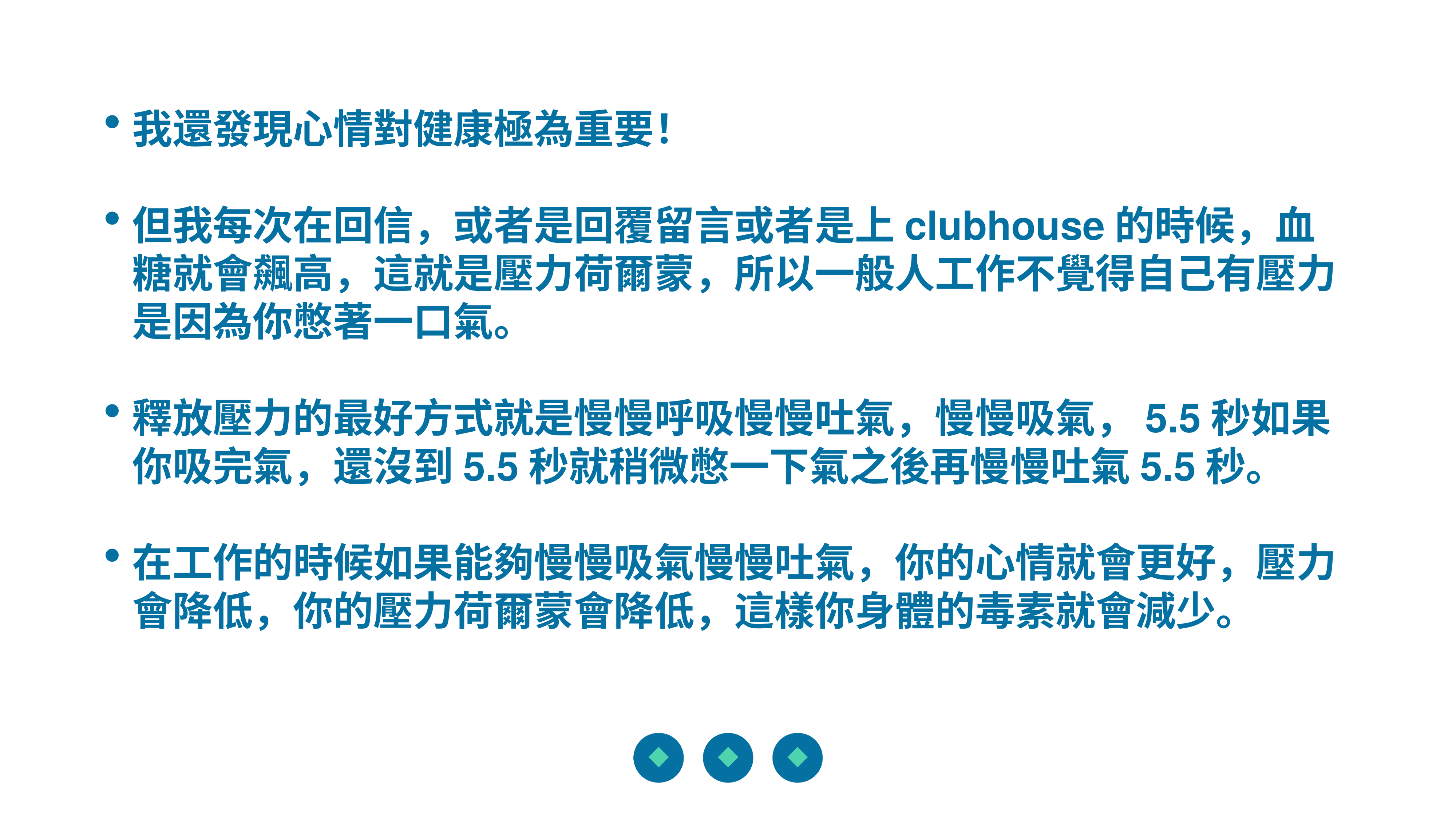

我還發現心情對健康極為重要！

但我每次在回信，或者是回覆留言或者是上clubhouse的時候，血糖就會飆高，這就是壓力荷爾蒙，所以一般人工作不覺得自己有壓力是因為你憋著一口氣。

釋放壓力的最好方式就是慢慢呼吸慢慢吐氣，慢慢吸氣，5.5秒如果你吸完氣，還沒到5.5秒就稍微憋一下氣之後再慢慢吐氣5.5秒。

在工作的時候如果能夠慢慢吸氣慢慢吐氣，你的心情就會更好，壓力會降低，你的壓力荷爾蒙會降低，這樣你身體的毒素就會減少。